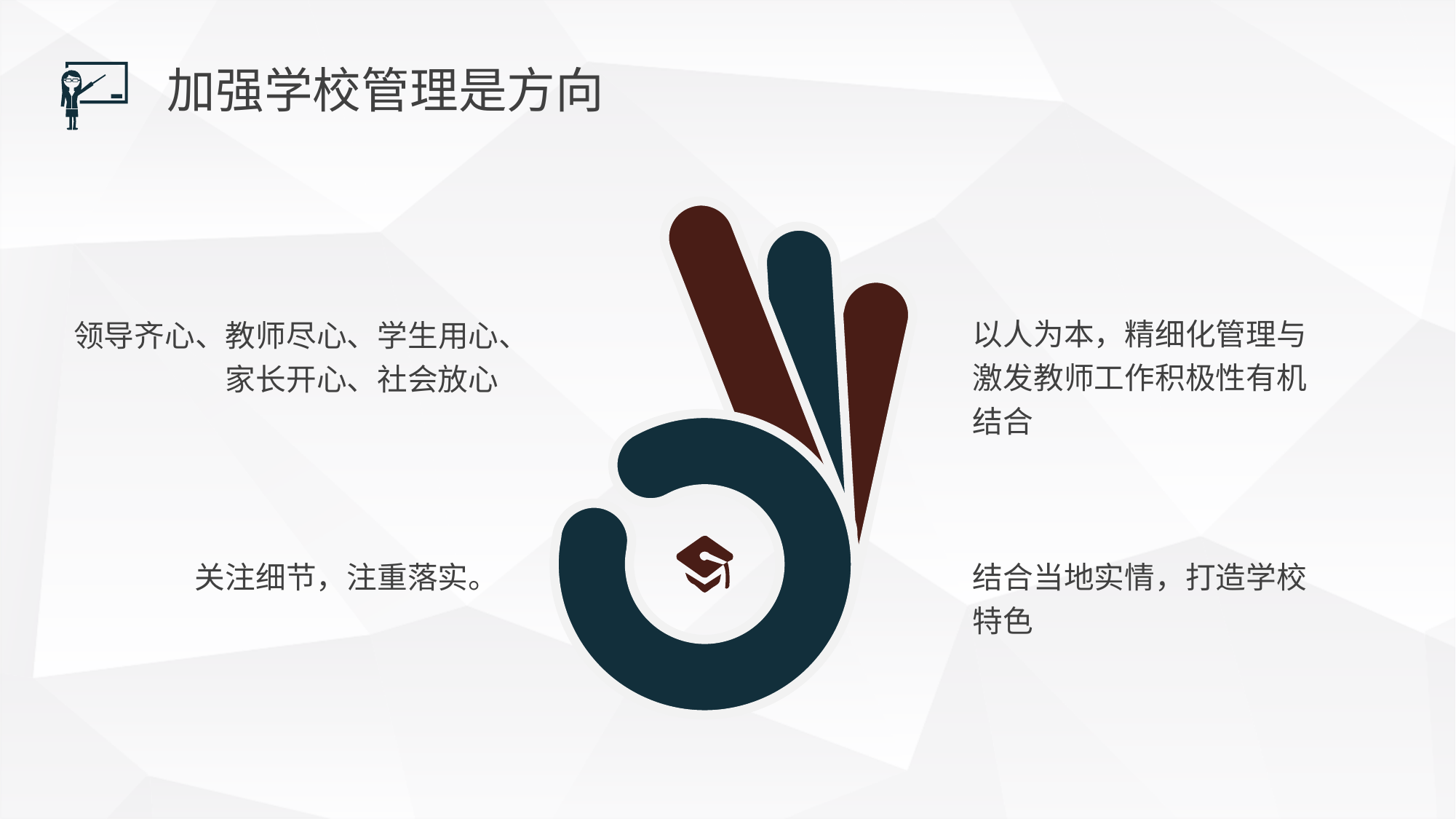

加强学校管理是方向

领导齐心、教师尽心、学生用心、家长开心、社会放心
以人为本，精细化管理与激发教师工作积极性有机结合

关注细节，注重落实。
结合当地实情，打造学校特色